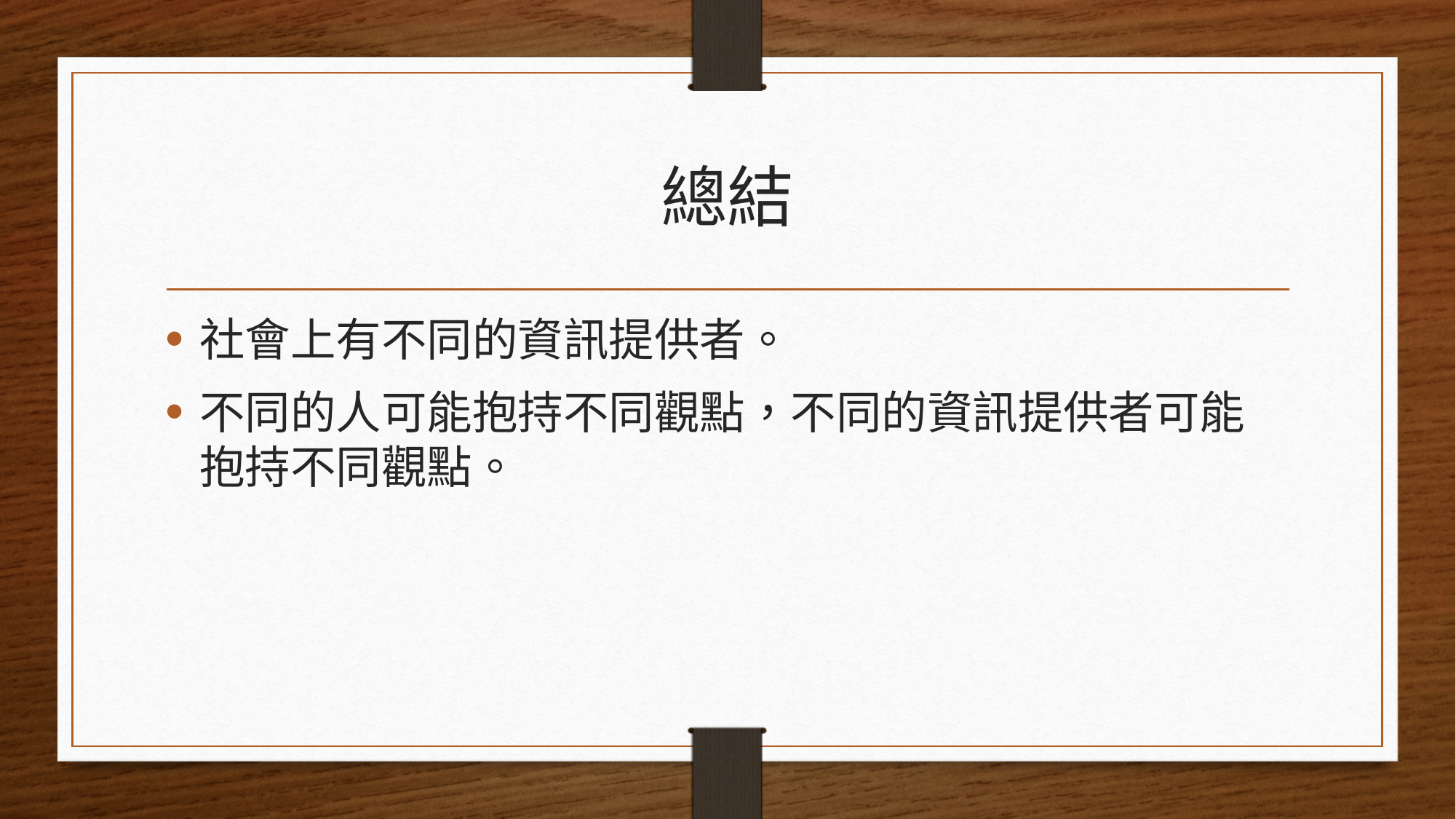

# 總結
社會上有不同的資訊提供者。
不同的人可能抱持不同觀點，不同的資訊提供者可能抱持不同觀點。